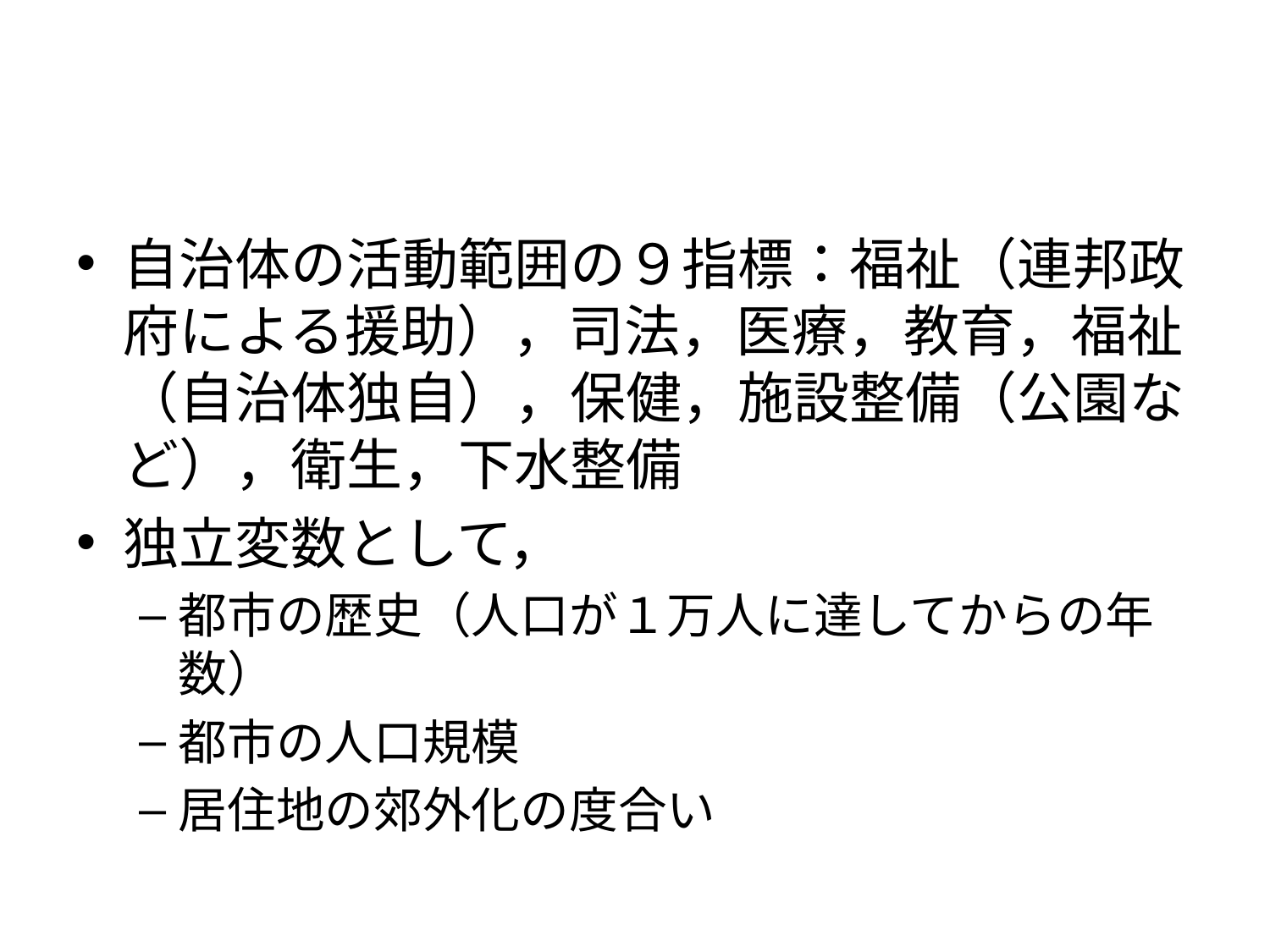

#
自治体の活動範囲の９指標：福祉（連邦政府による援助），司法，医療，教育，福祉（自治体独自），保健，施設整備（公園など），衛生，下水整備
独立変数として，
都市の歴史（人口が１万人に達してからの年数）
都市の人口規模
居住地の郊外化の度合い